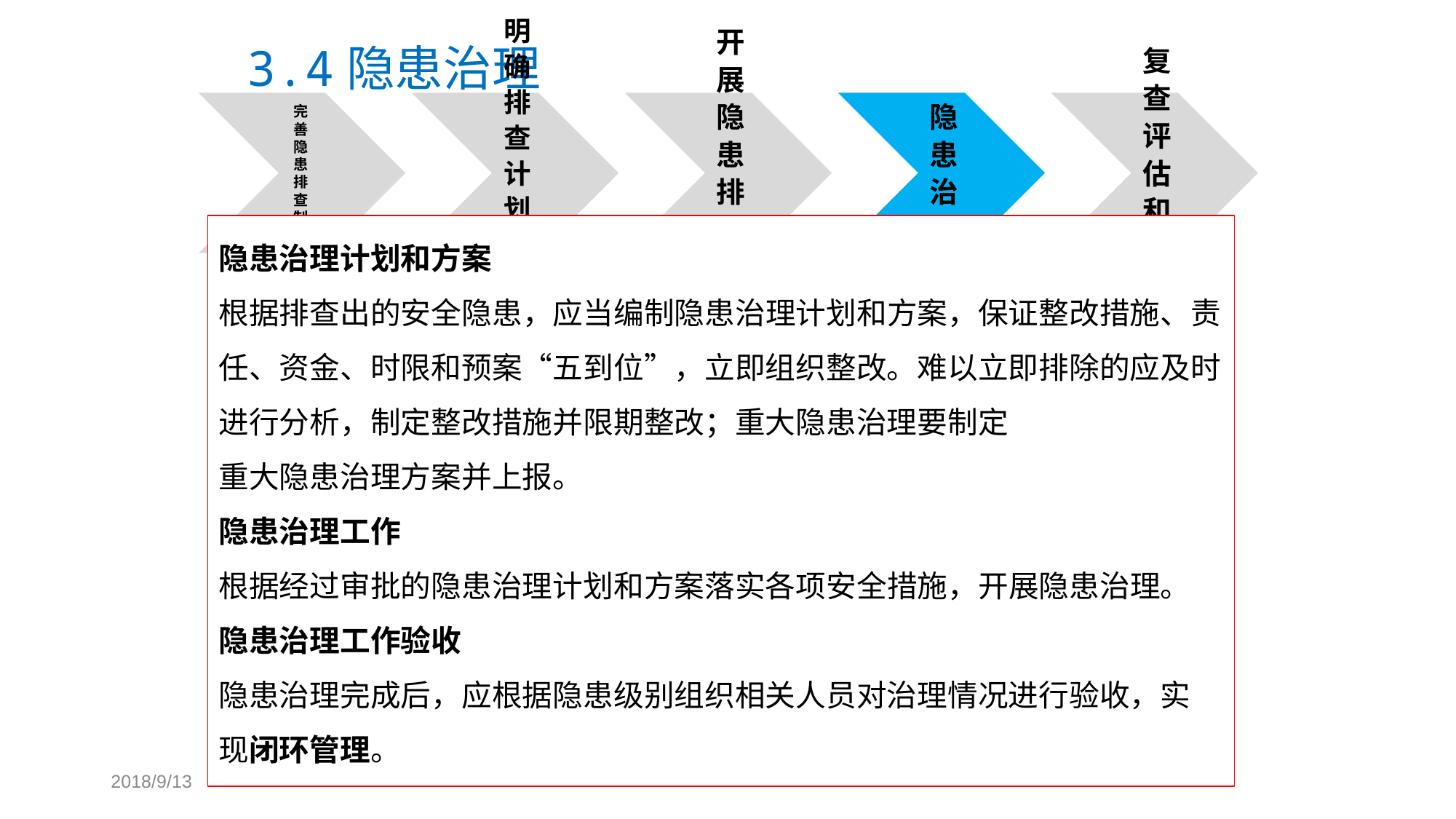

# 3.4隐患治理
隐患治理
隐患治理计划和方案
根据排查出的安全隐患，应当编制隐患治理计划和方案，保证整改措施、责任、资金、时限和预案“五到位”，立即组织整改。难以立即排除的应及时进行分析，制定整改措施并限期整改；重大隐患治理要制定
重大隐患治理方案并上报。
隐患治理工作
根据经过审批的隐患治理计划和方案落实各项安全措施，开展隐患治理。
隐患治理工作验收
隐患治理完成后，应根据隐患级别组织相关人员对治理情况进行验收，实
现闭环管理。
2018/9/13